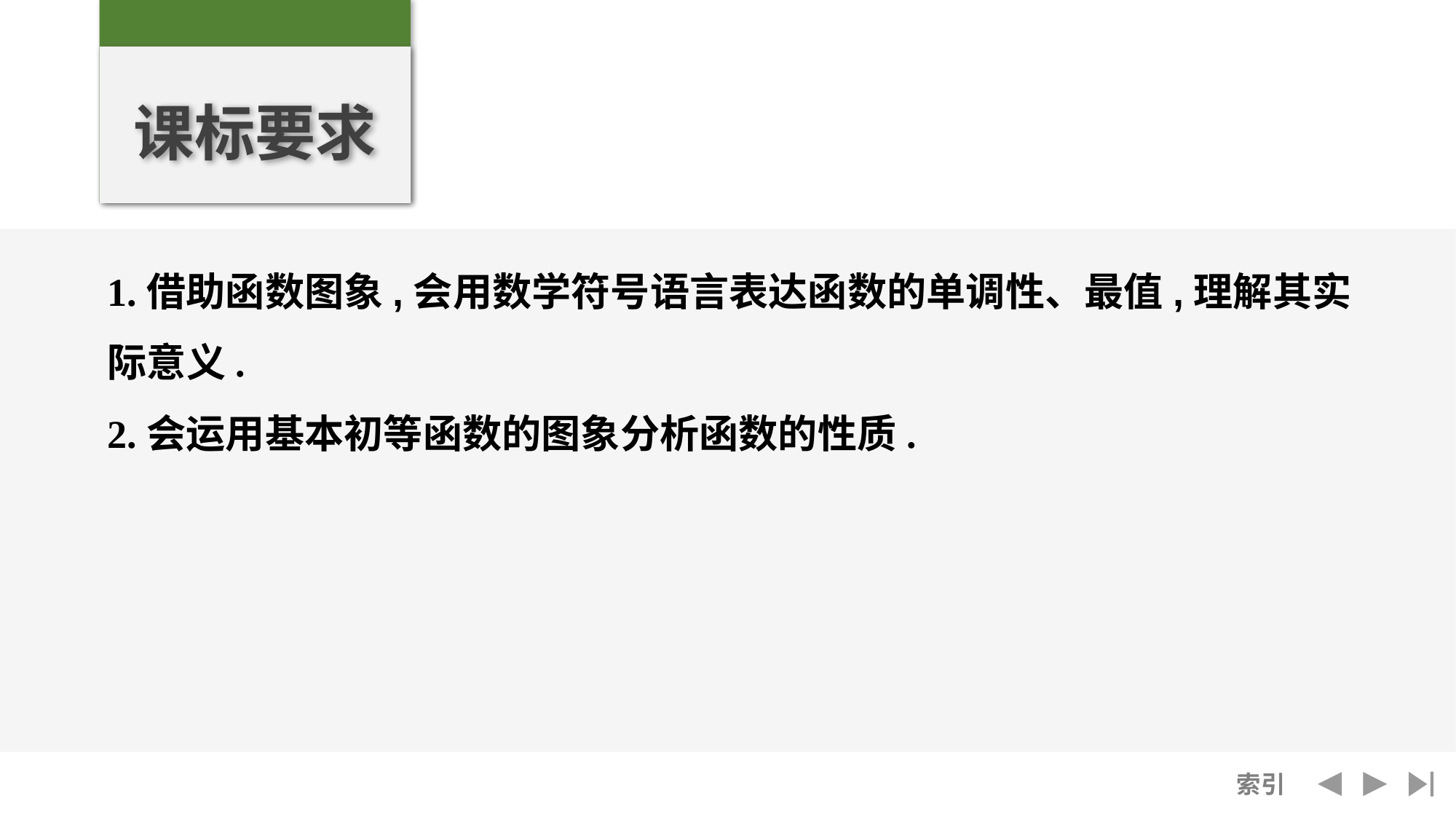

1.借助函数图象,会用数学符号语言表达函数的单调性、最值,理解其实际意义.
2.会运用基本初等函数的图象分析函数的性质.